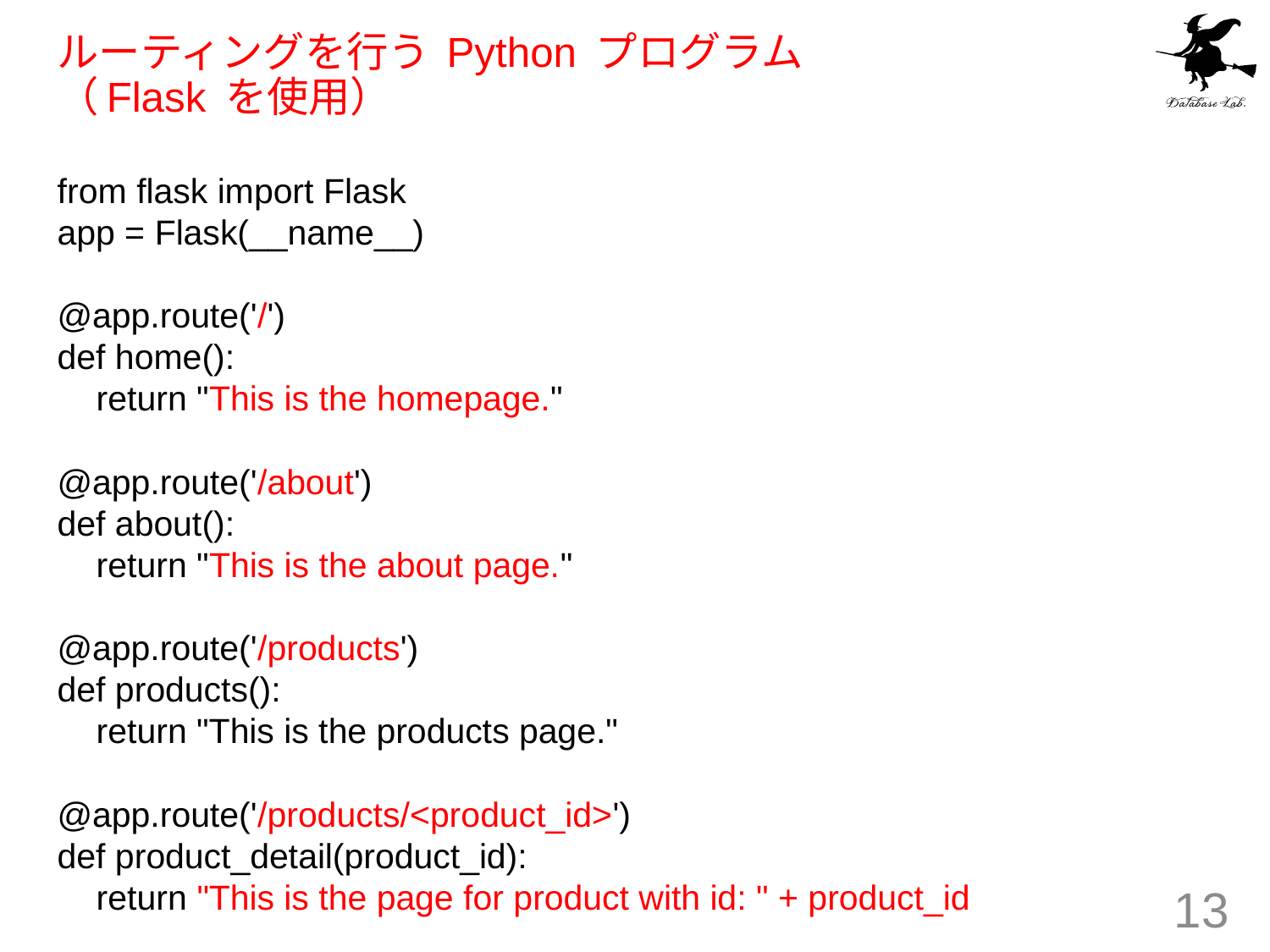

# ルーティングを行う Python プログラム （Flask を使用）
from flask import Flask
app = Flask(__name__)

@app.route('/')
def home():
    return "This is the homepage."

@app.route('/about')
def about():
    return "This is the about page."

@app.route('/products')
def products():
    return "This is the products page."

@app.route('/products/<product_id>')
def product_detail(product_id):
    return "This is the page for product with id: " + product_id
13